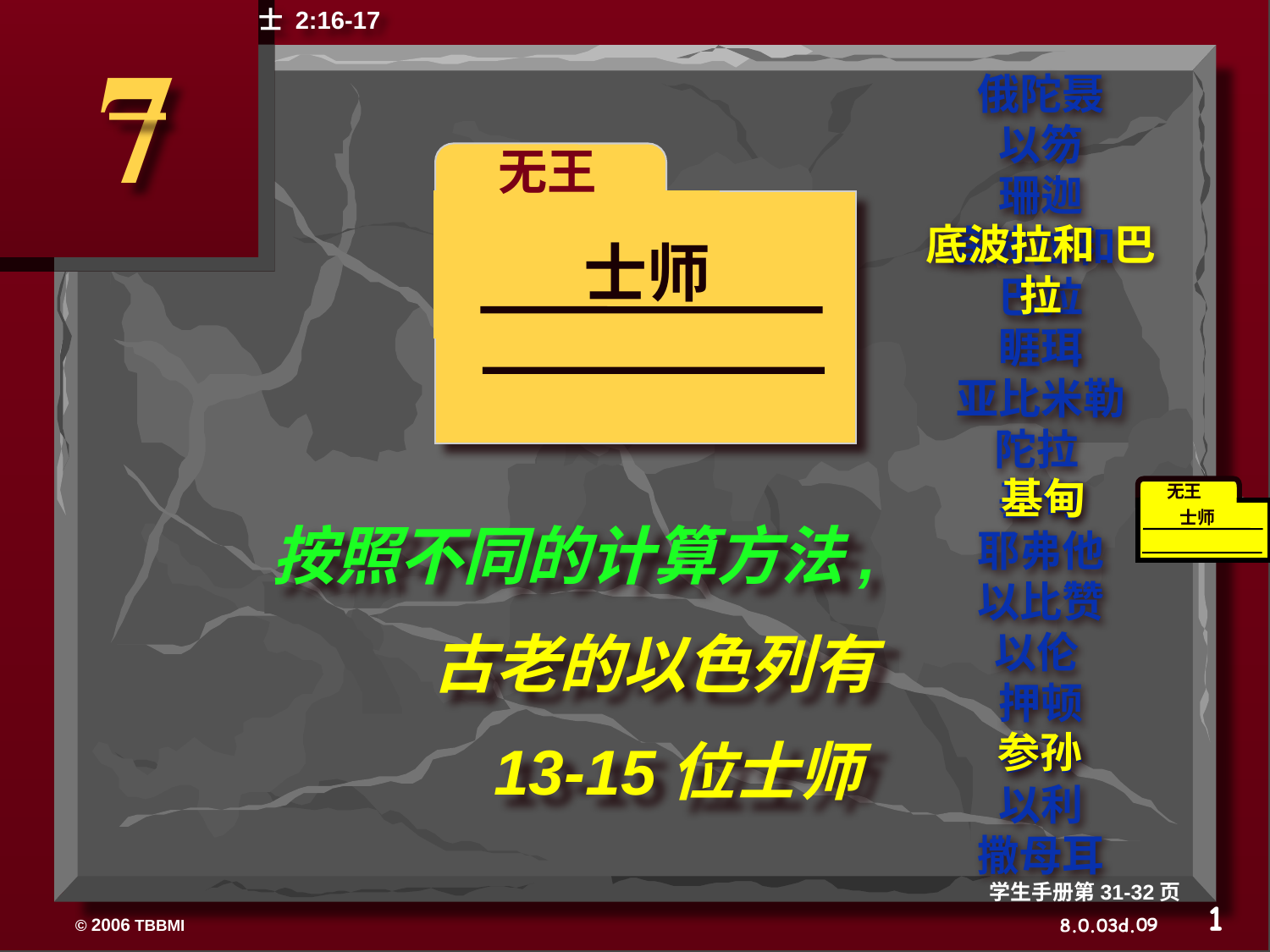

士 2:16-17

7
俄陀聂
以笏
珊迦
底波拉和   巴拉
睚珥
亚比米勒
陀拉
基甸
耶弗他
以比赞
以伦
押顿
参孙
以利
撒母耳

无王

底波拉和  巴拉
士师

基甸

无王

350

士师
  按照不同的计算方法,
古老的以色列有
 13-15位士师

参孙
学生手册第31-32页
1
09